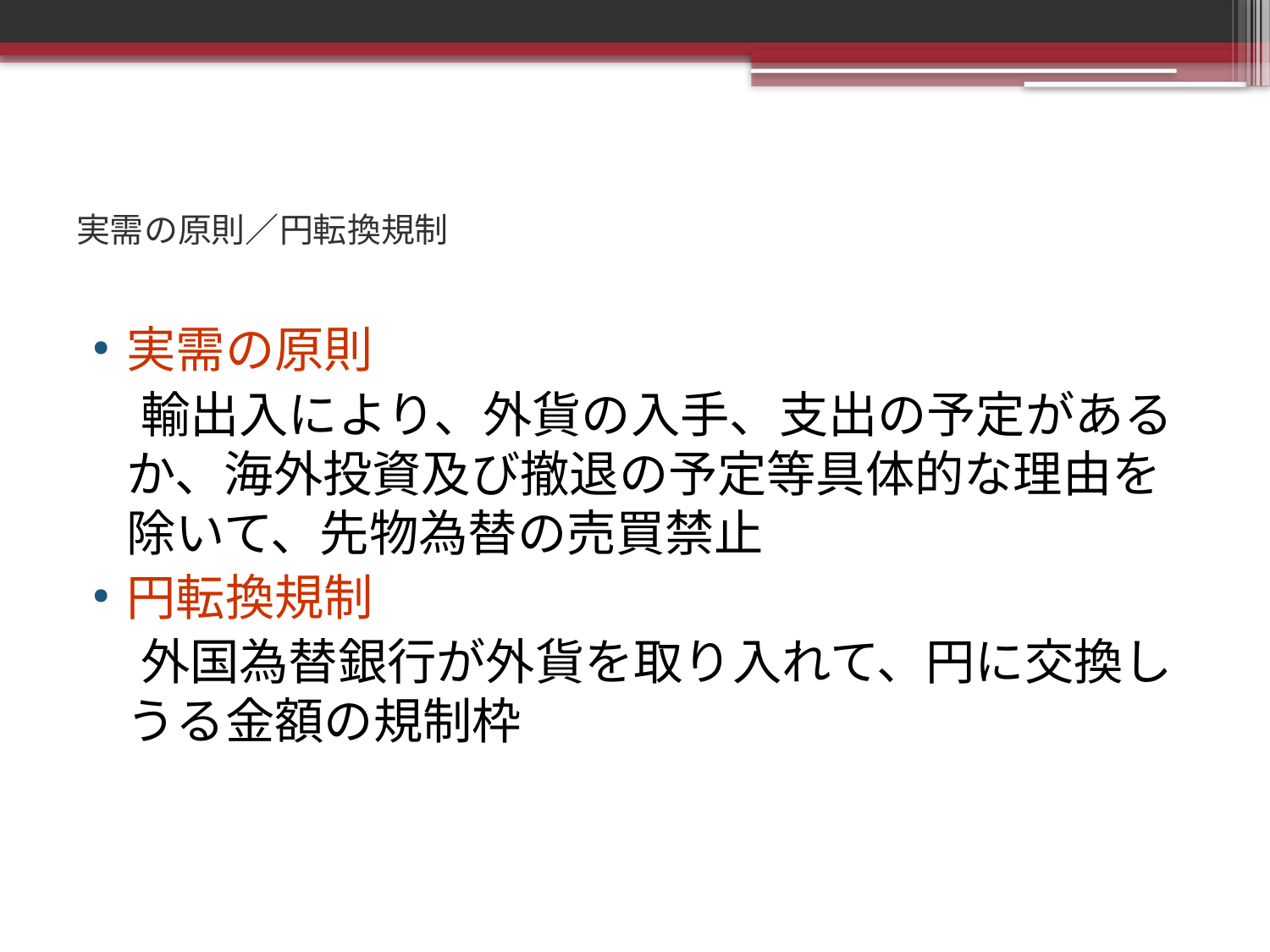

# 実需の原則／円転換規制
実需の原則
　輸出入により、外貨の入手、支出の予定があるか、海外投資及び撤退の予定等具体的な理由を除いて、先物為替の売買禁止
円転換規制
　外国為替銀行が外貨を取り入れて、円に交換しうる金額の規制枠